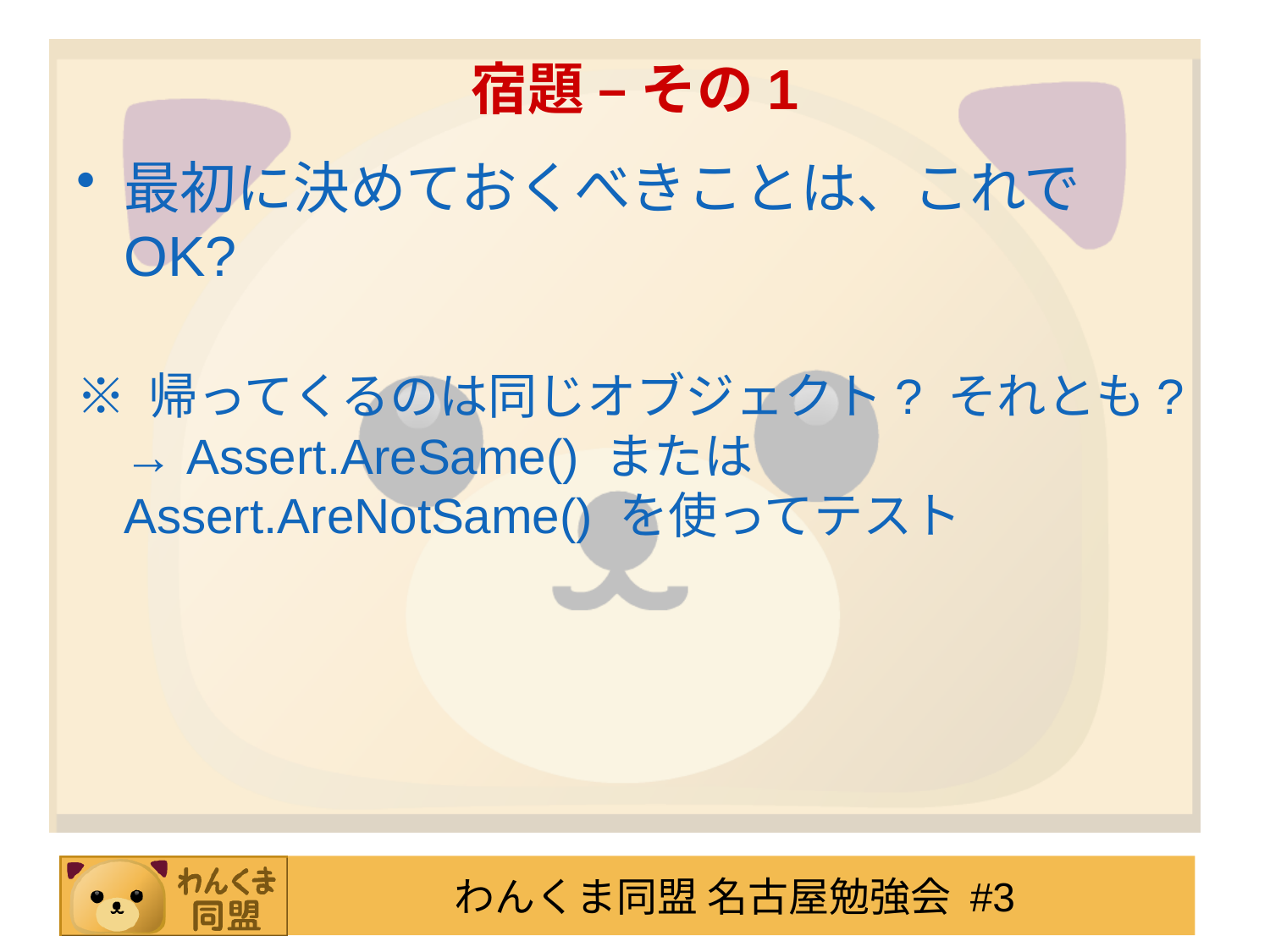

# 宿題 – その1
最初に決めておくべきことは、これで OK?
※ 帰ってくるのは同じオブジェクト? それとも?
→ Assert.AreSame() または Assert.AreNotSame() を使ってテスト